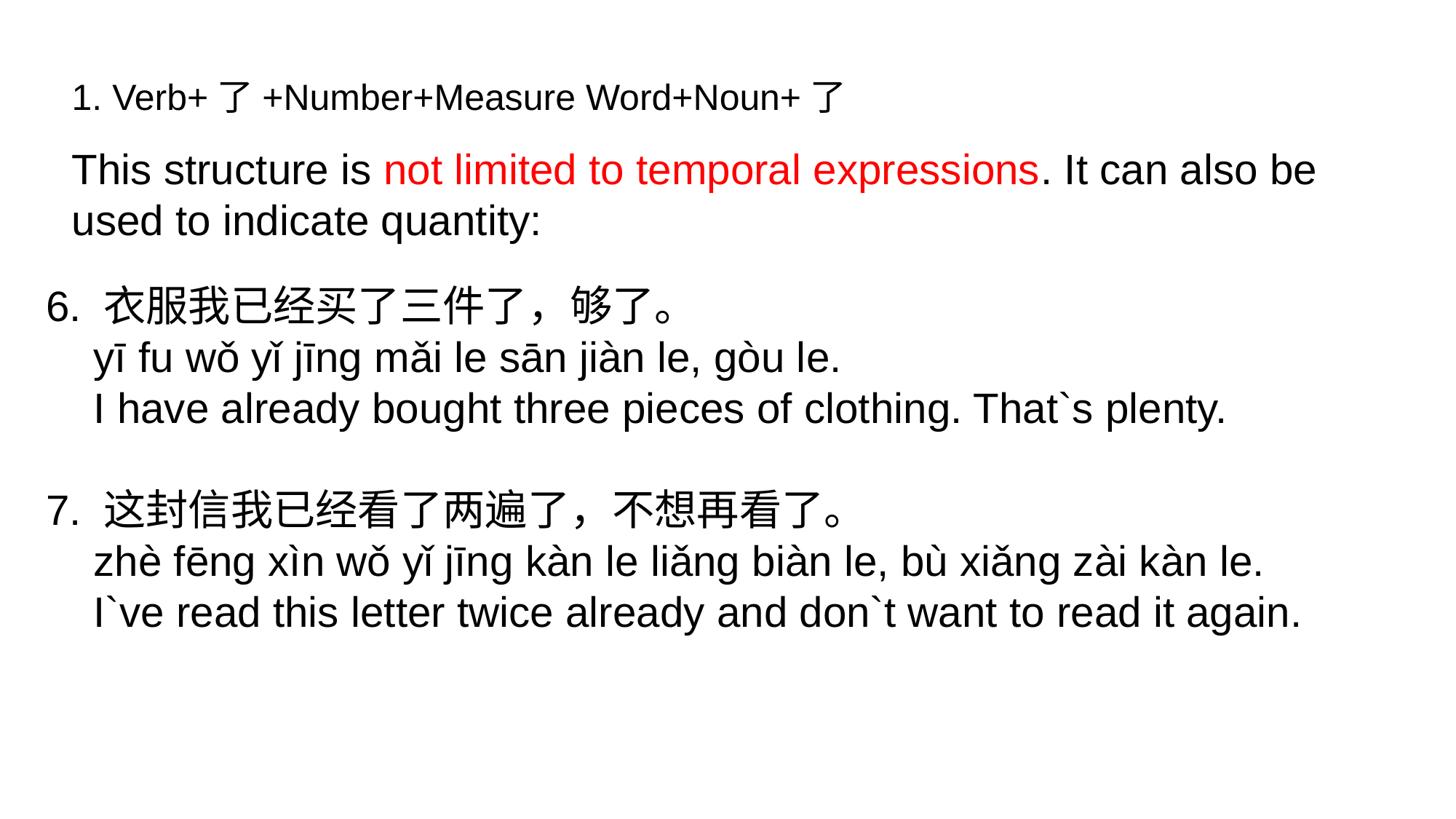

1. Verb+了+Number+Measure Word+Noun+了
This structure is not limited to temporal expressions. It can also be used to indicate quantity:
6. 衣服我已经买了三件了，够了。
    yī fu wǒ yǐ jīng mǎi le sān jiàn le, gòu le.
    I have already bought three pieces of clothing. That`s plenty.

7. 这封信我已经看了两遍了，不想再看了。
    zhè fēng xìn wǒ yǐ jīng kàn le liǎng biàn le, bù xiǎng zài kàn le.
    I`ve read this letter twice already and don`t want to read it again.